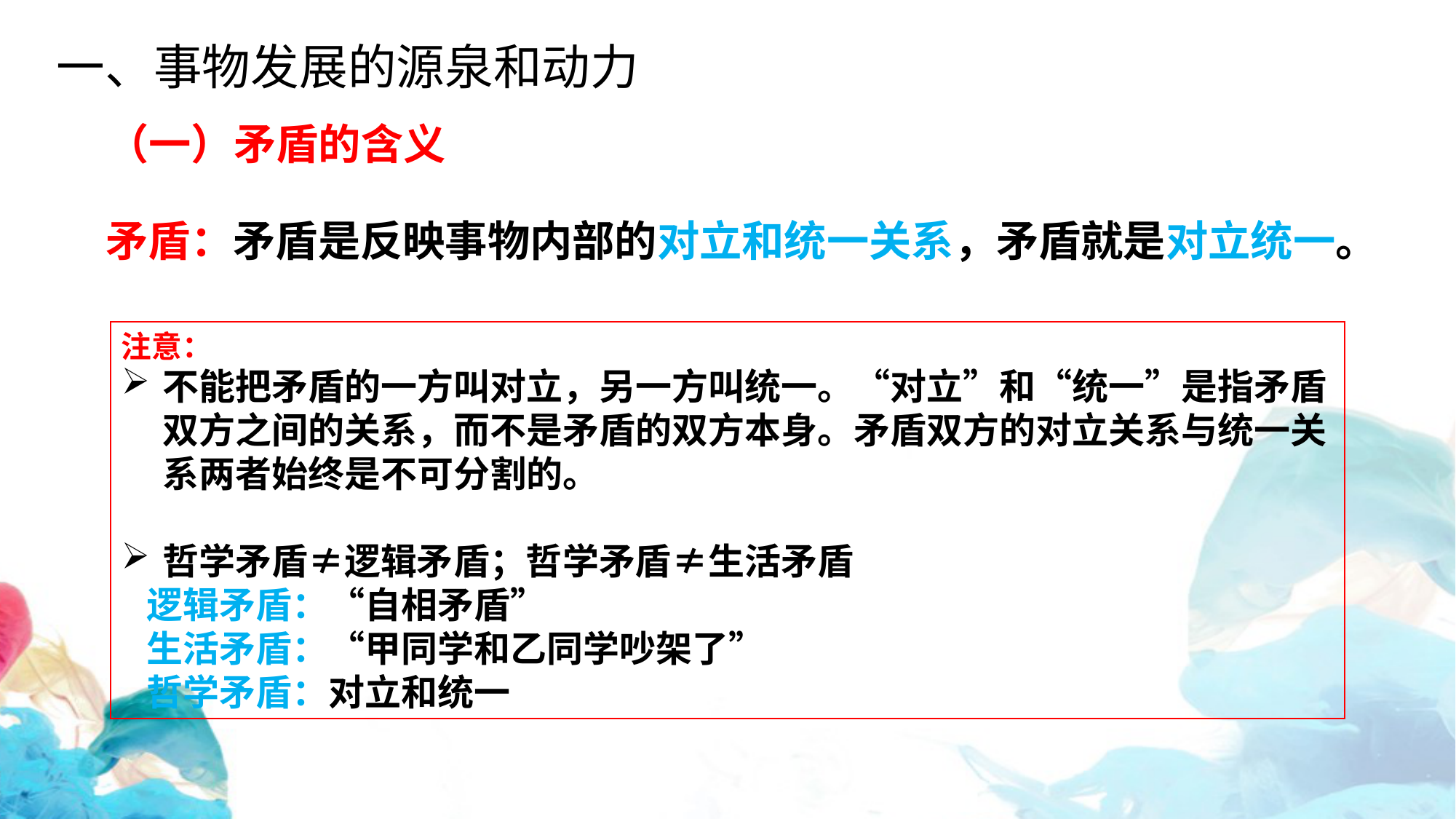

一、事物发展的源泉和动力
（一）矛盾的含义
矛盾：矛盾是反映事物内部的对立和统一关系，矛盾就是对立统一。
注意：
不能把矛盾的一方叫对立，另一方叫统一。“对立”和“统一”是指矛盾双方之间的关系，而不是矛盾的双方本身。矛盾双方的对立关系与统一关系两者始终是不可分割的。

哲学矛盾≠逻辑矛盾；哲学矛盾≠生活矛盾
  逻辑矛盾：“自相矛盾”
  生活矛盾：“甲同学和乙同学吵架了”
  哲学矛盾：对立和统一